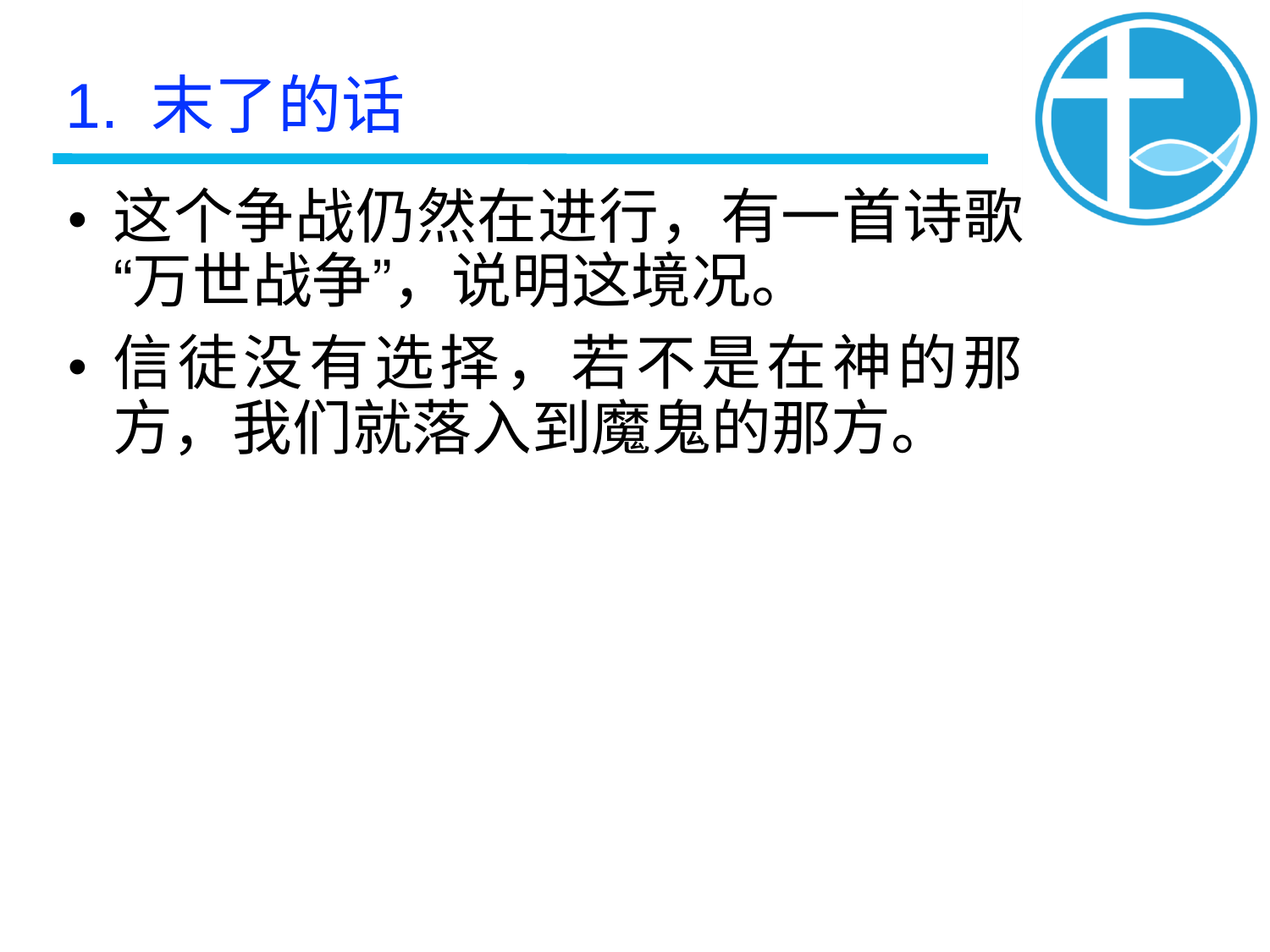

1. 末了的话
这个争战仍然在进行，有一首诗歌“万世战争”，说明这境况。
信徒没有选择，若不是在神的那方，我们就落入到魔鬼的那方。